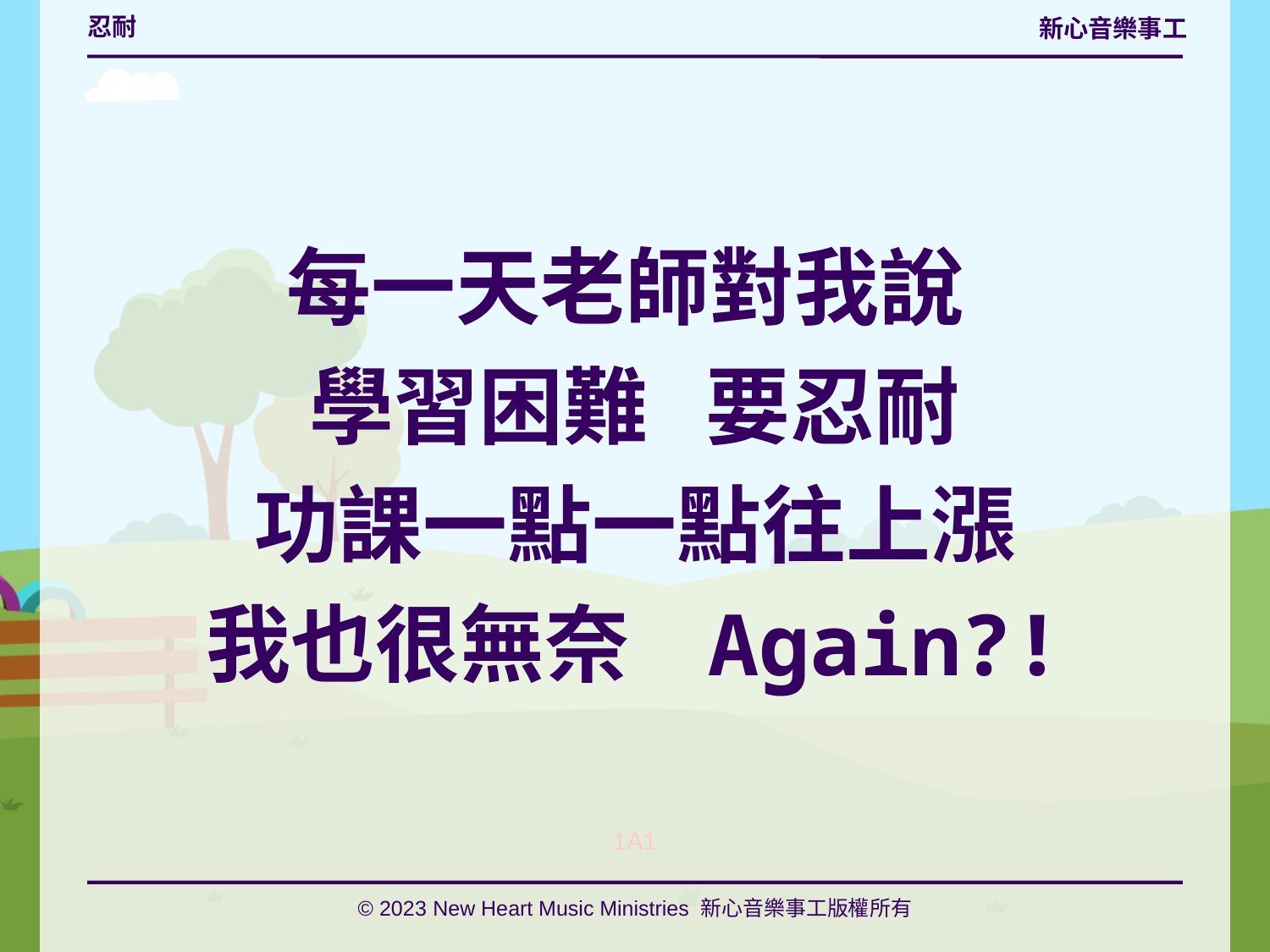

# 忍耐
每一天老師對我說
學習困難   要忍耐
功課一點一點往上漲
我也很無奈   Again?!
1A1
© 2023 New Heart Music Ministries 新心音樂事工版權所有